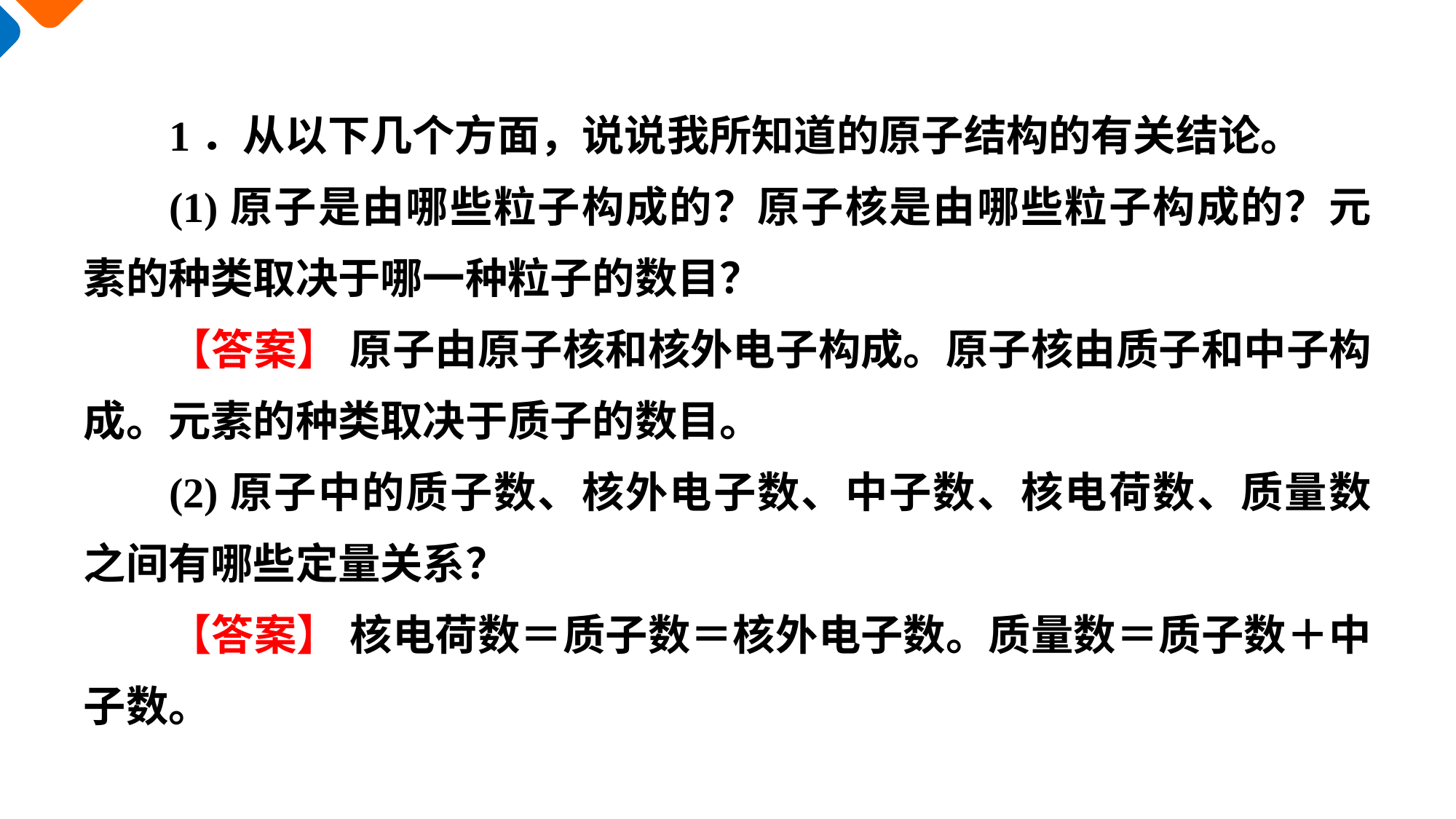

1．从以下几个方面，说说我所知道的原子结构的有关结论。
(1)原子是由哪些粒子构成的？原子核是由哪些粒子构成的？元素的种类取决于哪一种粒子的数目？
【答案】 原子由原子核和核外电子构成。原子核由质子和中子构成。元素的种类取决于质子的数目。
(2)原子中的质子数、核外电子数、中子数、核电荷数、质量数之间有哪些定量关系？
【答案】 核电荷数＝质子数＝核外电子数。质量数＝质子数＋中子数。